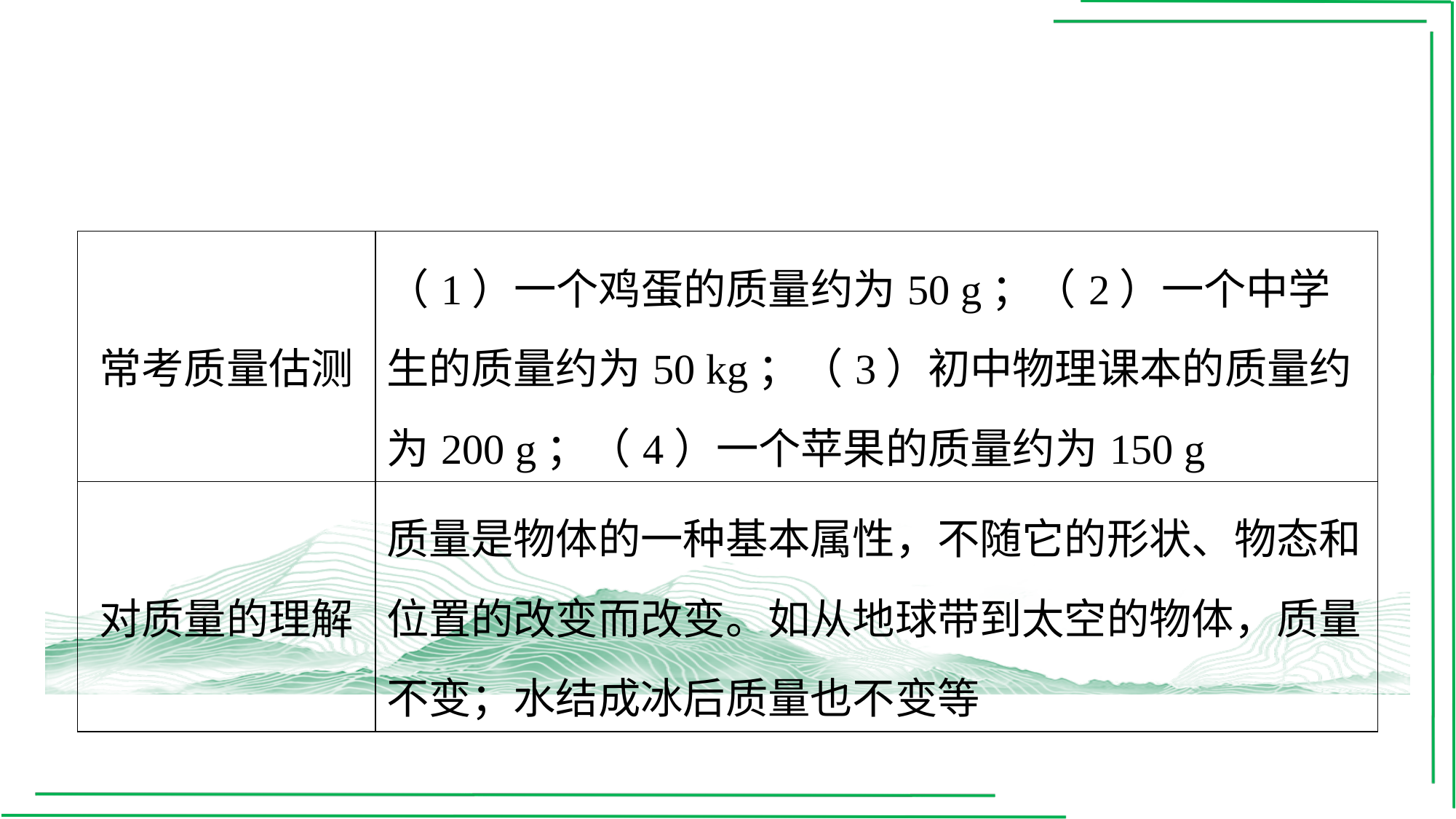

| 常考质量估测 | （1）一个鸡蛋的质量约为50 g；（2）一个中学生的质量约为50 kg；（3）初中物理课本的质量约为200 g；（4）一个苹果的质量约为150 g |
| --- | --- |
| 对质量的理解 | 质量是物体的一种基本属性，不随它的形状、物态和位置的改变而改变。如从地球带到太空的物体，质量不变；水结成冰后质量也不变等 |